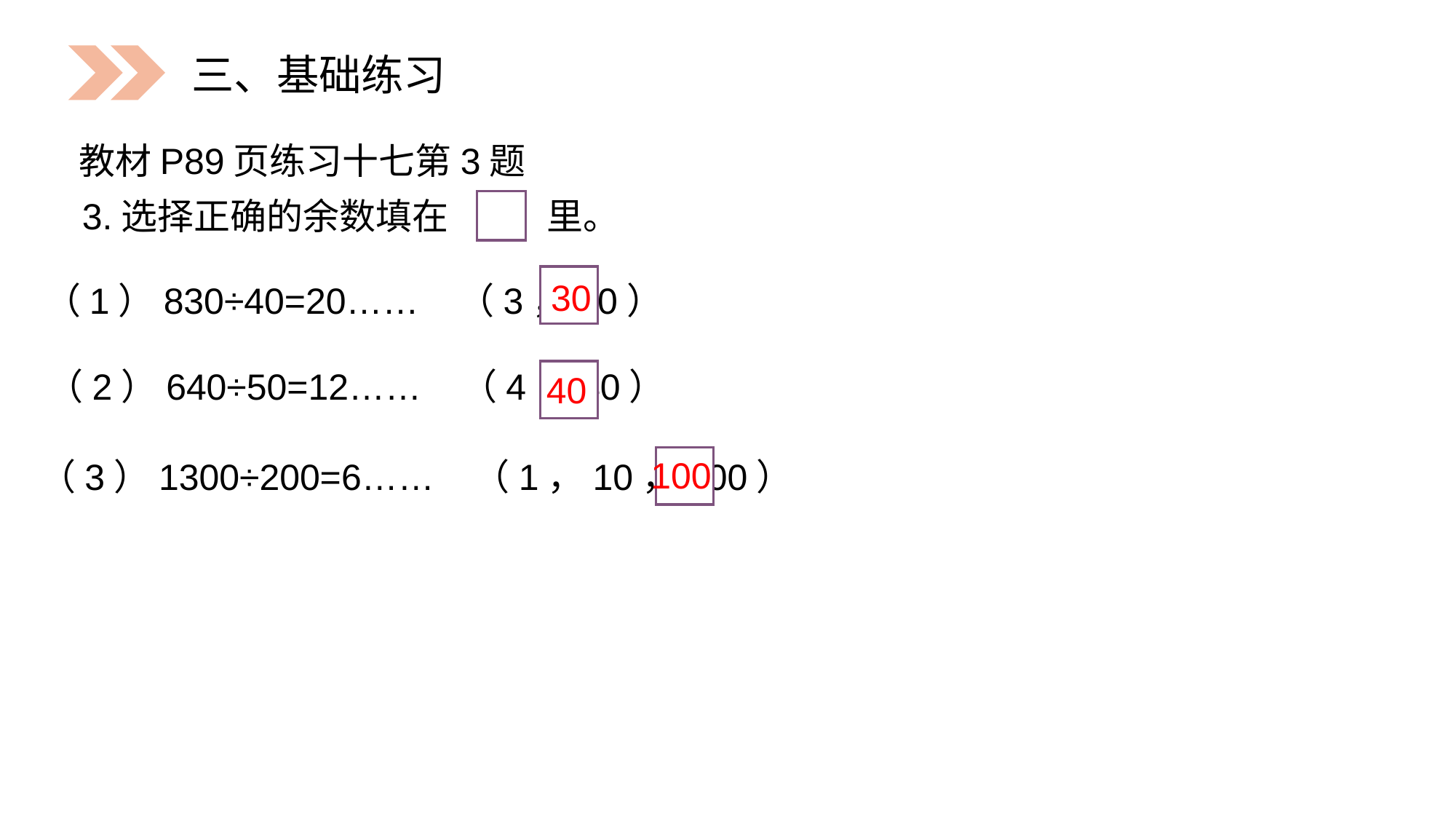

三、基础练习
教材P89页练习十七第3题
3.选择正确的余数填在            里。

（1）830÷40=20……   （3，30）
30
（2）640÷50=12……   （4，40）

40

（3）1300÷200=6……   （1，10，100）
100